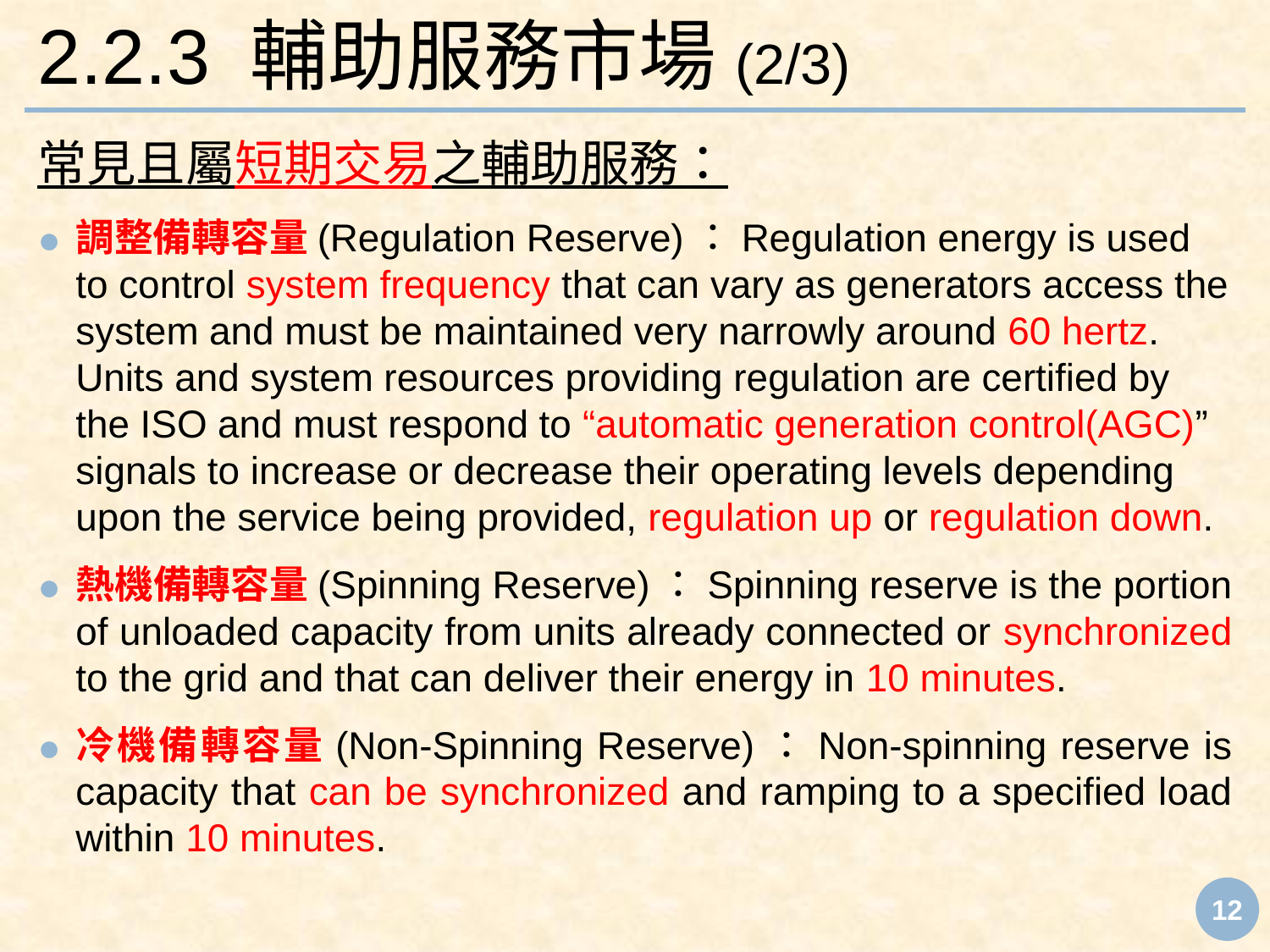

# 2.2.3 輔助服務市場(2/3)
常見且屬短期交易之輔助服務：
調整備轉容量(Regulation Reserve)：Regulation energy is used to control system frequency that can vary as generators access the system and must be maintained very narrowly around 60 hertz. Units and system resources providing regulation are certified by the ISO and must respond to “automatic generation control(AGC)” signals to increase or decrease their operating levels depending upon the service being provided, regulation up or regulation down.
熱機備轉容量(Spinning Reserve)：Spinning reserve is the portion of unloaded capacity from units already connected or synchronized to the grid and that can deliver their energy in 10 minutes.
冷機備轉容量(Non-Spinning Reserve)：Non-spinning reserve is capacity that can be synchronized and ramping to a specified load within 10 minutes.
12